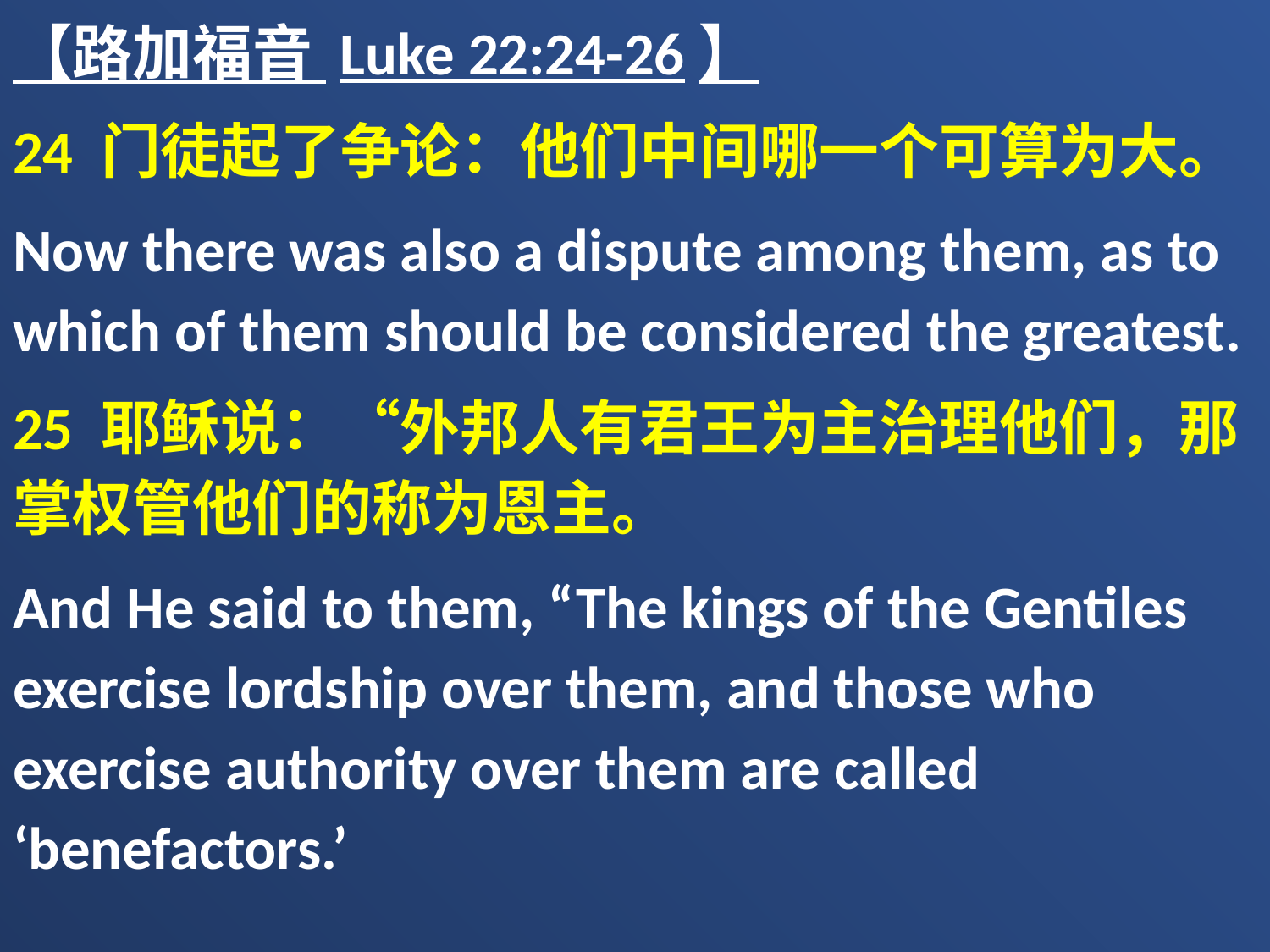

【路加福音 Luke 22:24-26】
24 门徒起了争论：他们中间哪一个可算为大。
Now there was also a dispute among them, as to which of them should be considered the greatest.
25 耶稣说：“外邦人有君王为主治理他们，那掌权管他们的称为恩主。
And He said to them, “The kings of the Gentiles exercise lordship over them, and those who exercise authority over them are called ‘benefactors.’